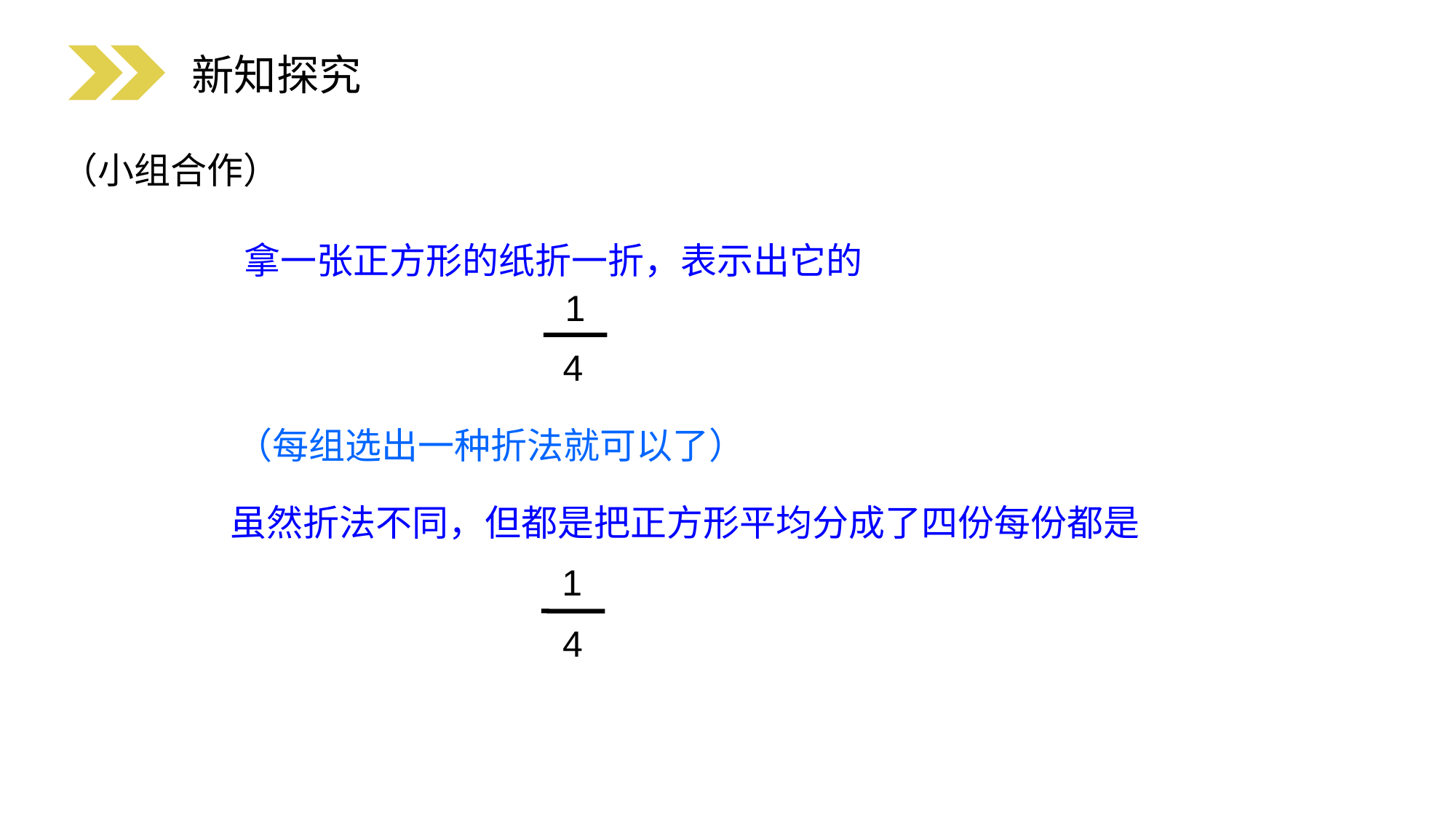

新知探究
（小组合作）
拿一张正方形的纸折一折，表示出它的
1

4
（每组选出一种折法就可以了）
虽然折法不同，但都是把正方形平均分成了四份每份都是
1

4